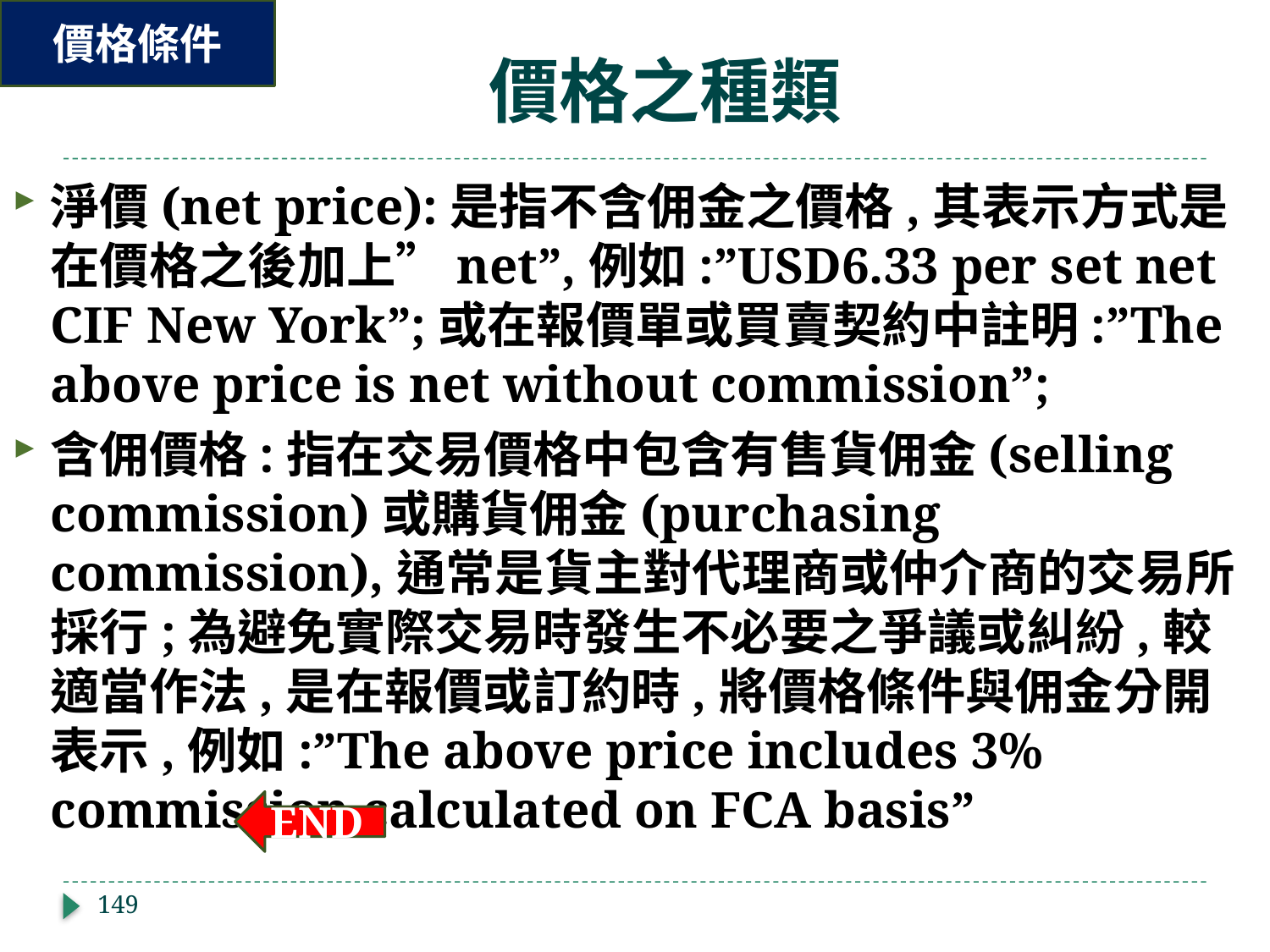

價格條件
# 價格之種類
淨價(net price):是指不含佣金之價格,其表示方式是在價格之後加上”net”,例如:”USD6.33 per set net CIF New York”;或在報價單或買賣契約中註明:”The above price is net without commission”;
含佣價格:指在交易價格中包含有售貨佣金(selling commission)或購貨佣金(purchasing commission),通常是貨主對代理商或仲介商的交易所採行;為避免實際交易時發生不必要之爭議或糾紛,較適當作法,是在報價或訂約時,將價格條件與佣金分開表示,例如:”The above price includes 3% commission calculated on FCA basis”
END
149